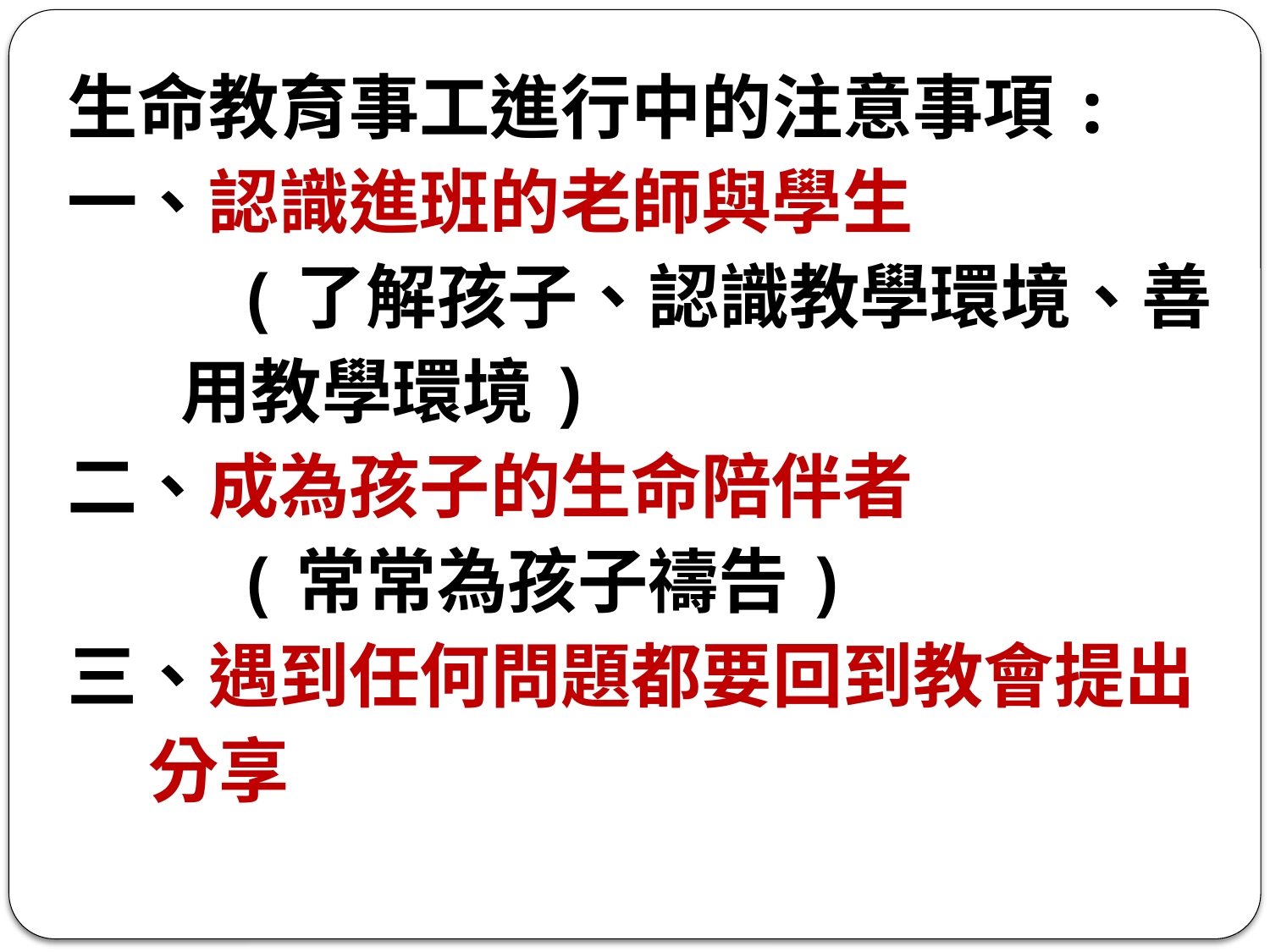

生命教育事工進行中的注意事項:
一、認識進班的老師與學生
    (了解孩子、認識教學環境、善
      用教學環境)
二、成為孩子的生命陪伴者
    (常常為孩子禱告)
三、遇到任何問題都要回到教會提出
    分享